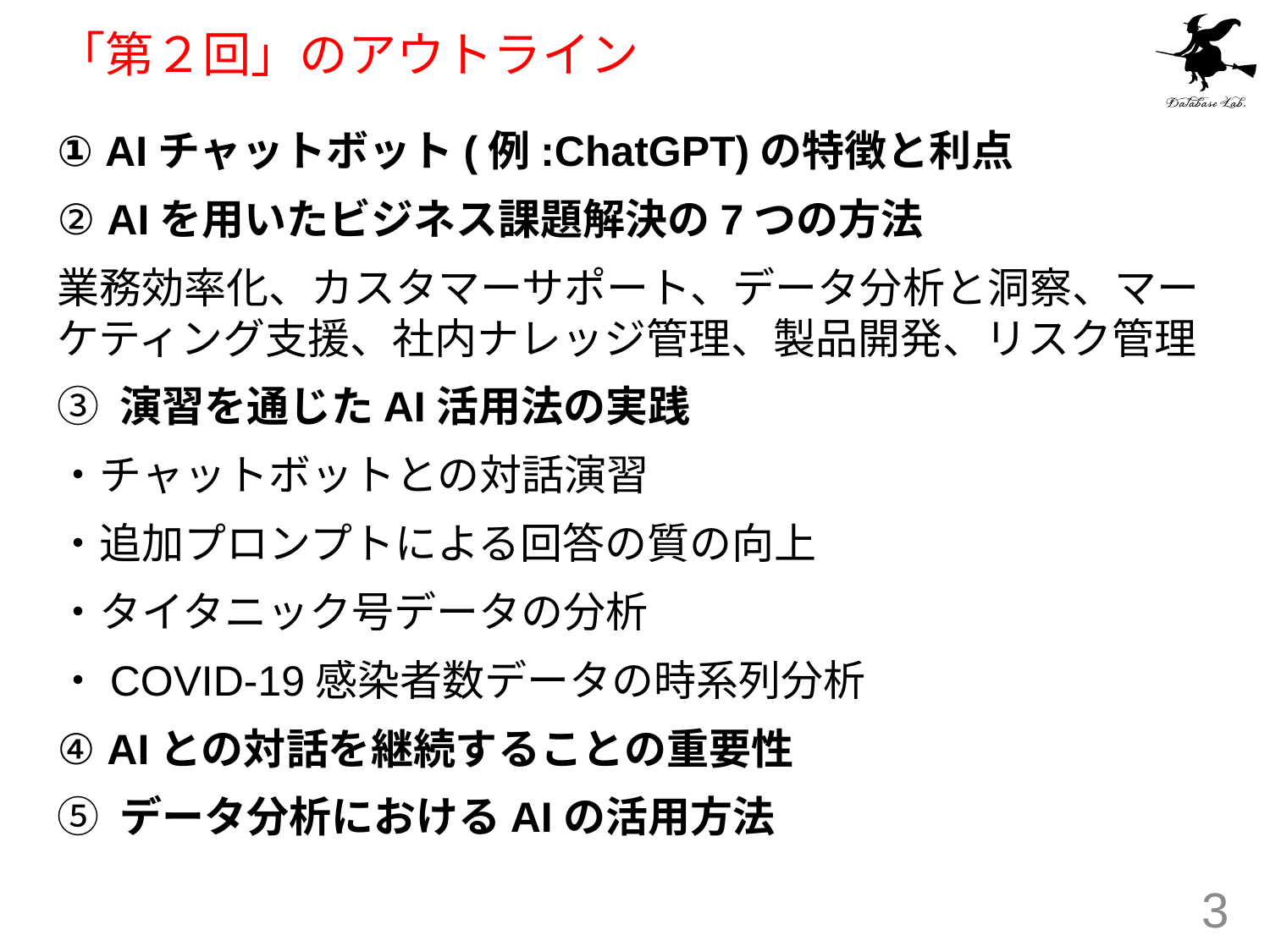

# 「第２回」のアウトライン
① AIチャットボット(例:ChatGPT)の特徴と利点
② AIを用いたビジネス課題解決の7つの方法
業務効率化、カスタマーサポート、データ分析と洞察、マーケティング支援、社内ナレッジ管理、製品開発、リスク管理
③ 演習を通じたAI活用法の実践
・チャットボットとの対話演習
・追加プロンプトによる回答の質の向上
・タイタニック号データの分析
・COVID-19感染者数データの時系列分析
④ AIとの対話を継続することの重要性
⑤ データ分析におけるAIの活用方法
3